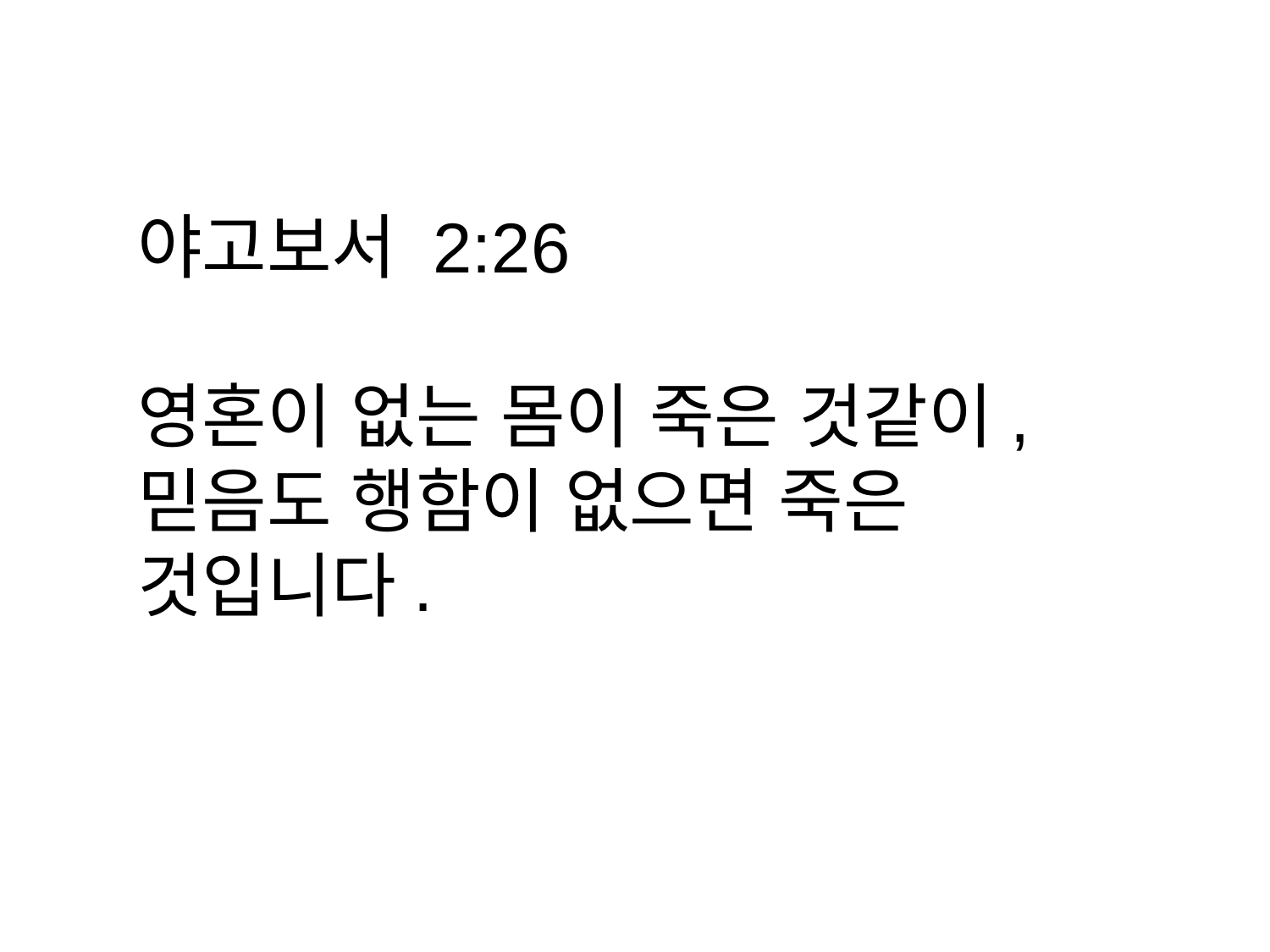

야고보서 2:26

영혼이 없는 몸이 죽은 것같이, 믿음도 행함이 없으면 죽은 것입니다.